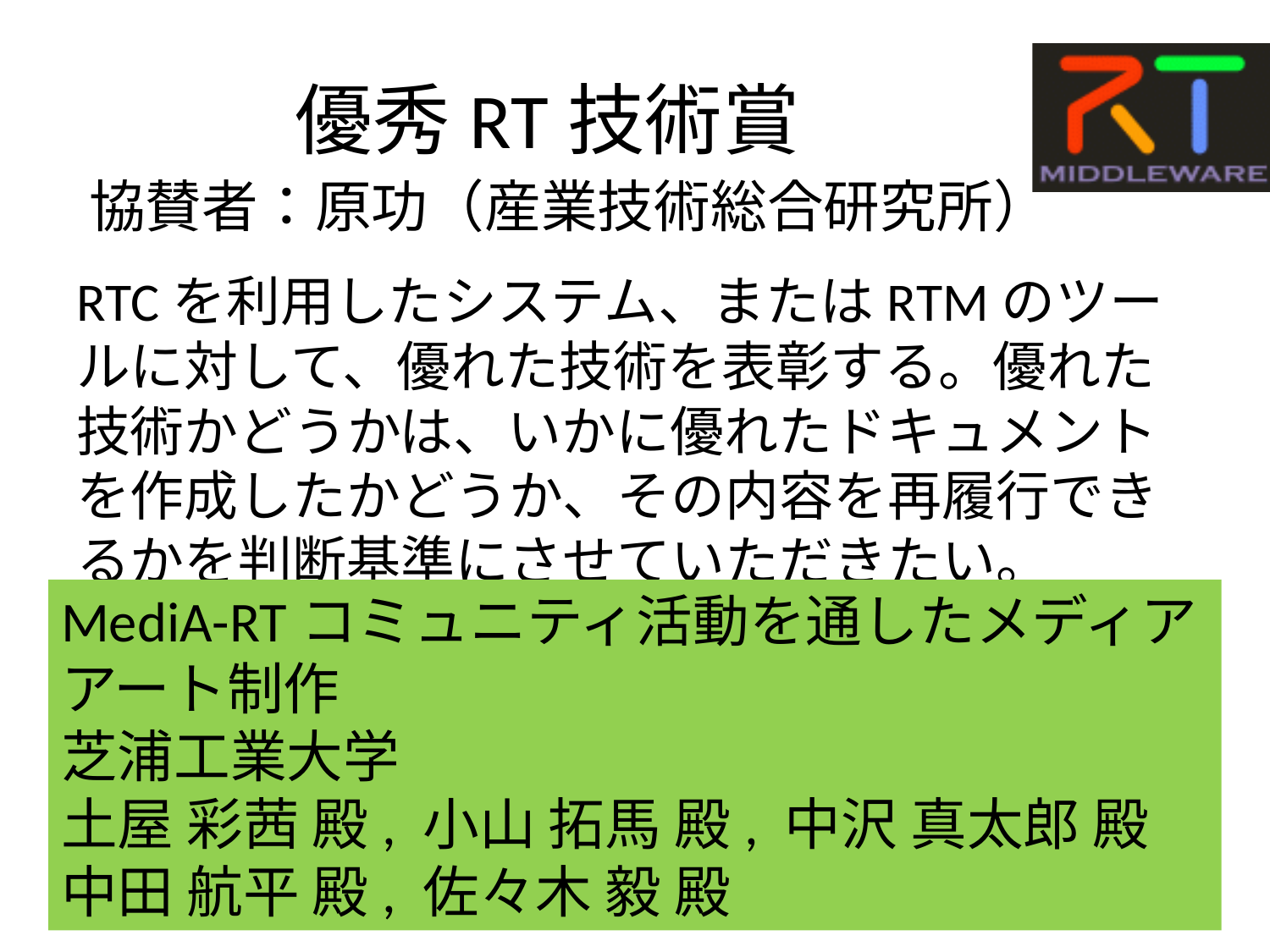

# 優秀RT技術賞
協賛者：原功（産業技術総合研究所）
RTCを利用したシステム、またはRTMのツールに対して、優れた技術を表彰する。優れた技術かどうかは、いかに優れたドキュメントを作成したかどうか、その内容を再履行できるかを判断基準にさせていただきたい。
MediA-RTコミュニティ活動を通したメディアアート制作
芝浦工業大学
土屋 彩茜 殿, 小山 拓馬 殿, 中沢 真太郎 殿
中田 航平 殿, 佐々木 毅 殿